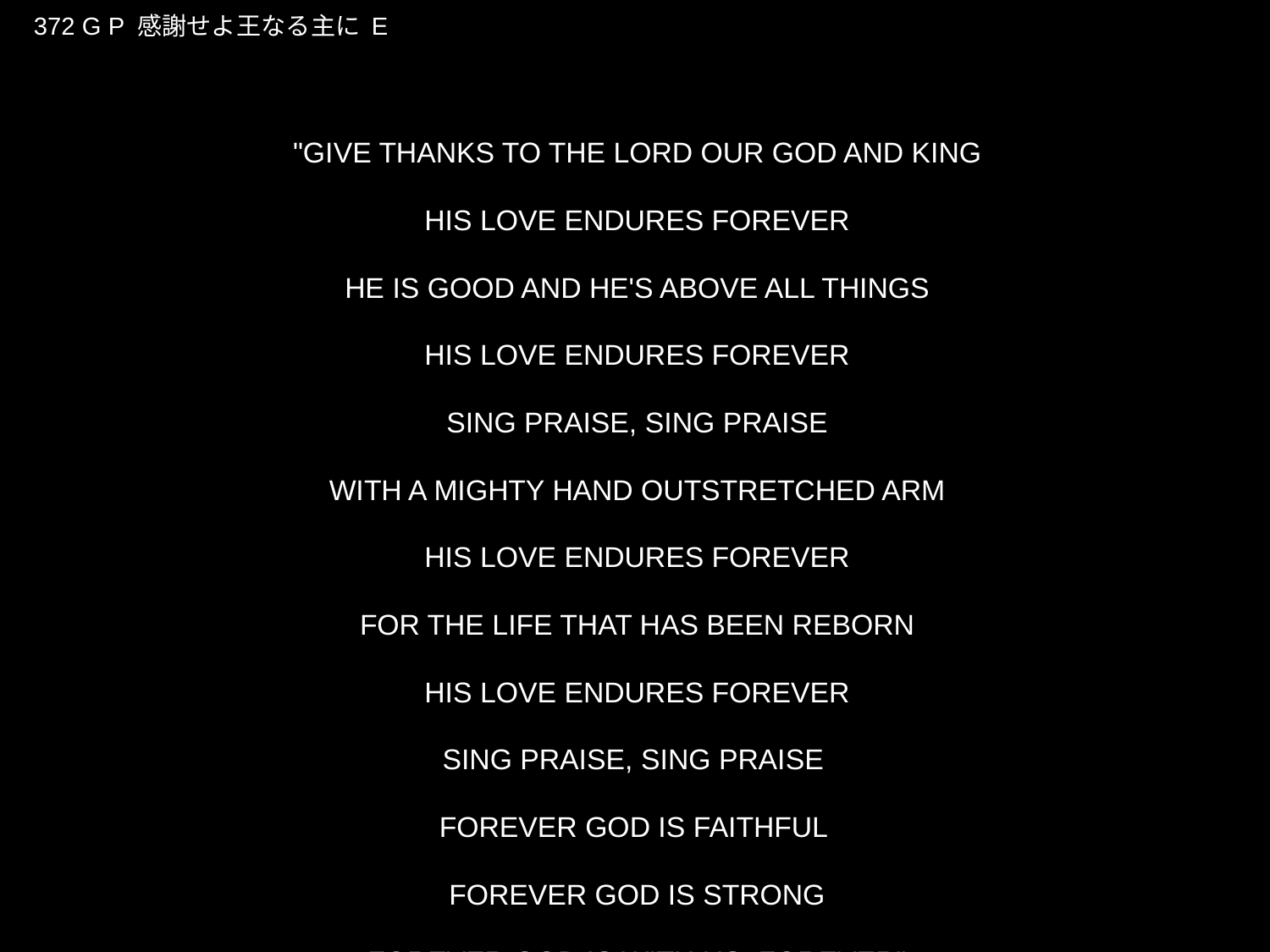

かんしゃせよおうなるしゅに
★P
372 G P 感謝せよ王なる主に E
★３
"GIVE THANKS TO THE LORD OUR GOD AND KING
HIS LOVE ENDURES FOREVER
HE IS GOOD AND HE'S ABOVE ALL THINGS
HIS LOVE ENDURES FOREVER
SING PRAISE, SING PRAISE
WITH A MIGHTY HAND OUTSTRETCHED ARM
HIS LOVE ENDURES FOREVER
FOR THE LIFE THAT HAS BEEN REBORN
HIS LOVE ENDURES FOREVER
SING PRAISE, SING PRAISE
FOREVER GOD IS FAITHFUL
FOREVER GOD IS STRONG
FOREVER GOD IS WITH US, FOREVER"